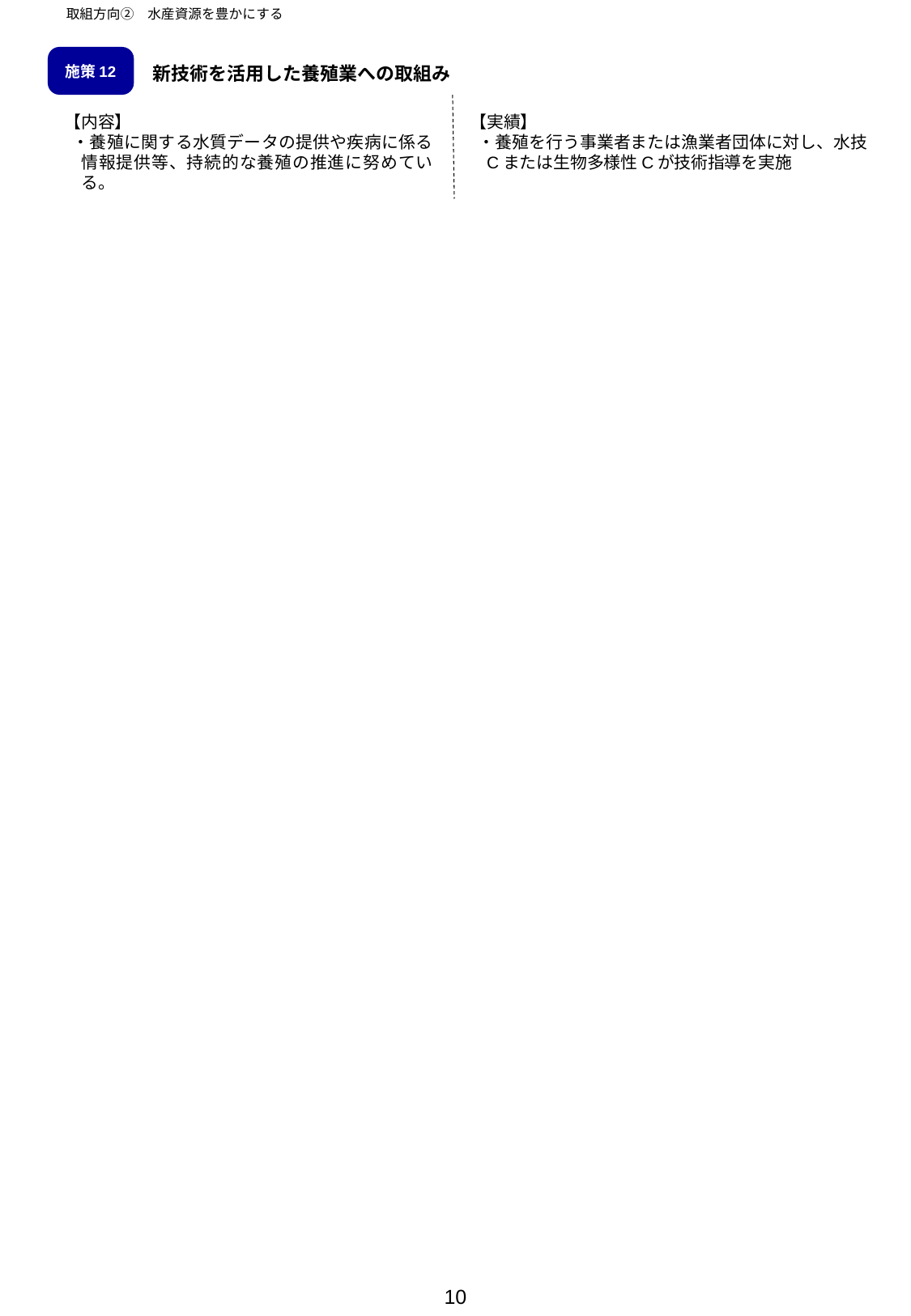

取組方向②　水産資源を豊かにする
施策12
新技術を活用した養殖業への取組み
【内容】
・養殖に関する水質データの提供や疾病に係る情報提供等、持続的な養殖の推進に努めている。
【実績】
・養殖を行う事業者または漁業者団体に対し、水技Cまたは生物多様性Cが技術指導を実施
10